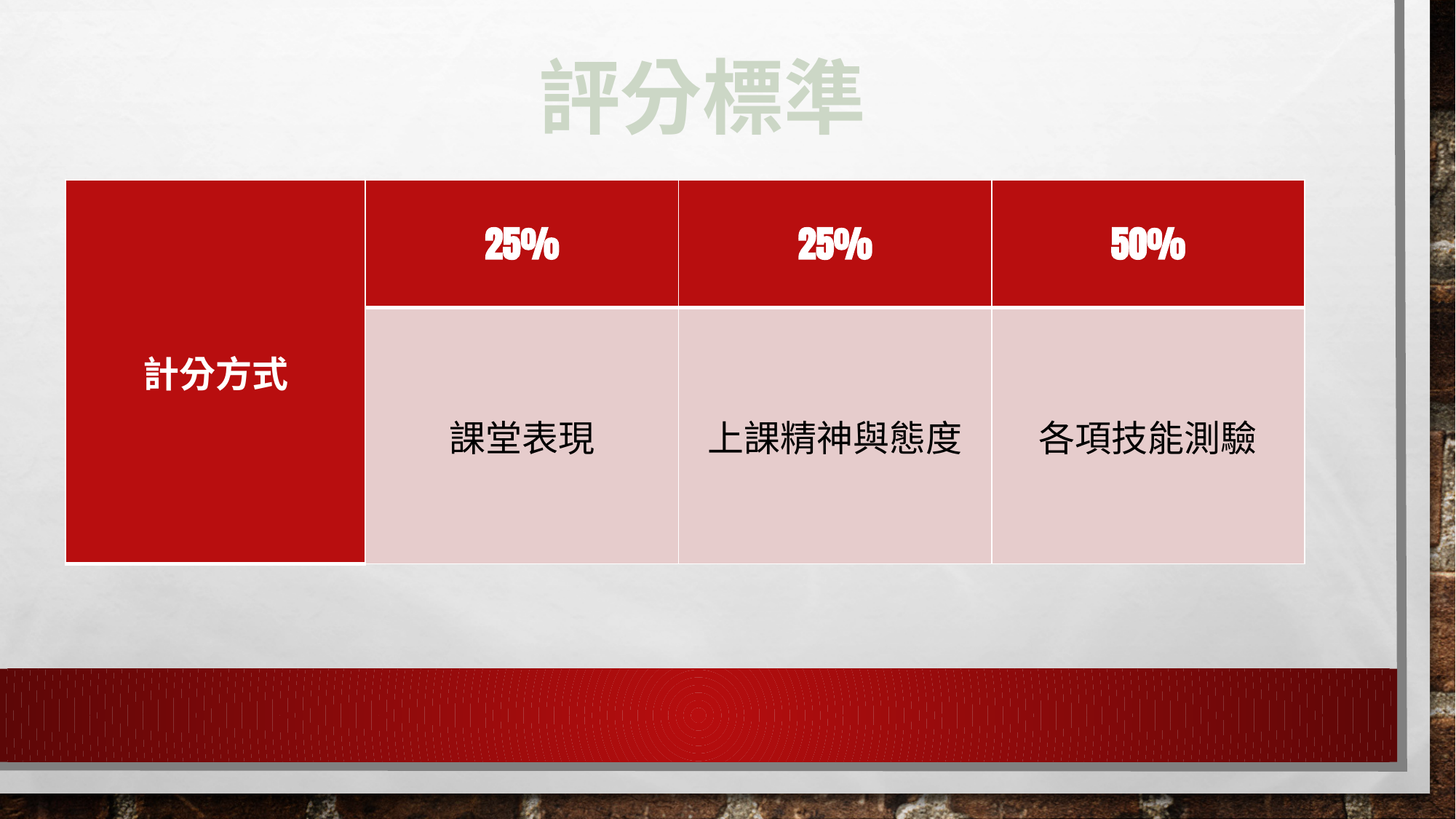

# 評分標準
| 計分方式 | 25% | 25% | 50% |
| --- | --- | --- | --- |
|  | 課堂表現 | 上課精神與態度 | 各項技能測驗 |